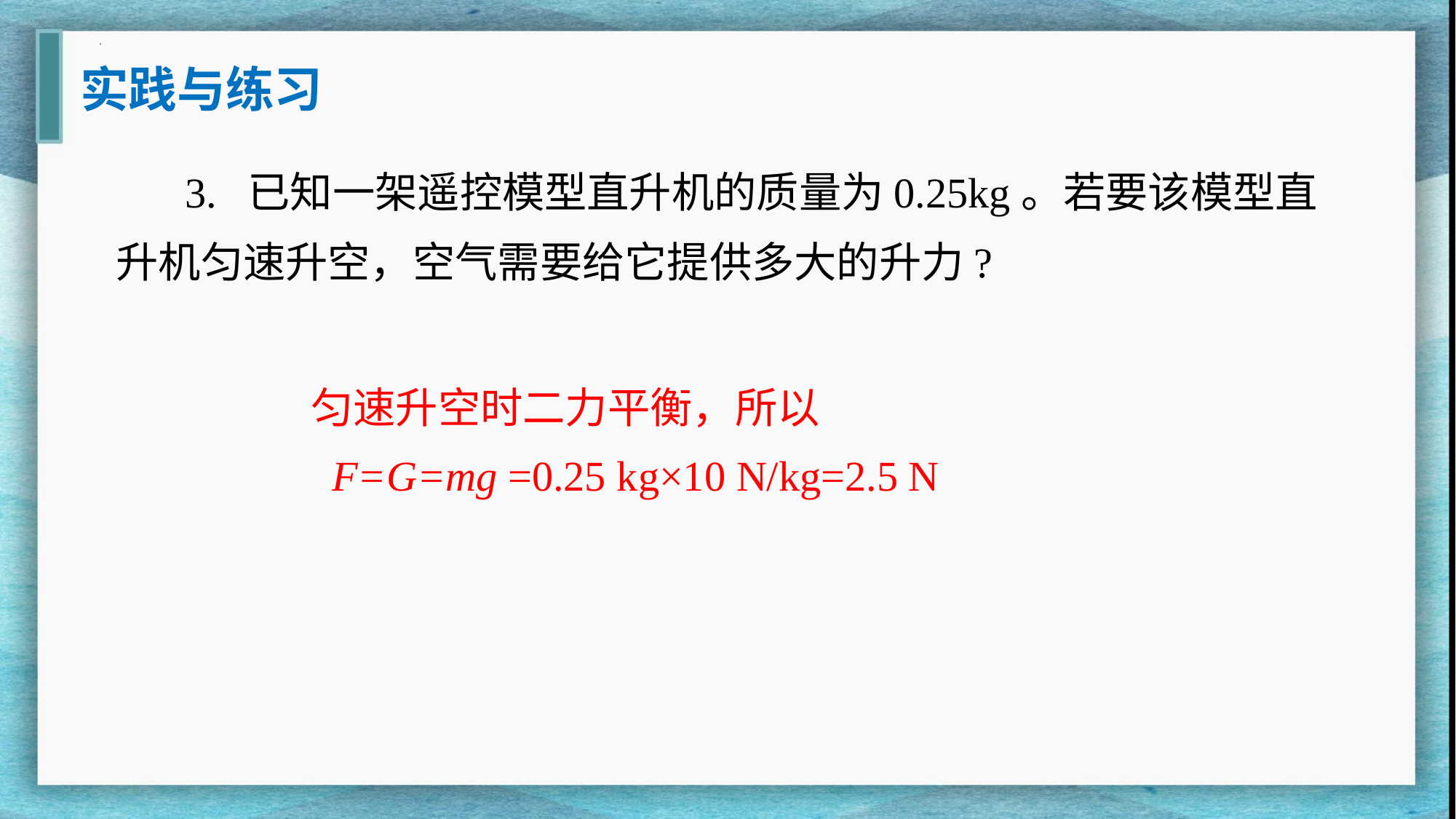

实践与练习
3.  已知一架遥控模型直升机的质量为0.25kg。若要该模型直升机匀速升空，空气需要给它提供多大的升力?
匀速升空时二力平衡，所以
  F=G=mg =0.25 kg×10 N/kg=2.5 N